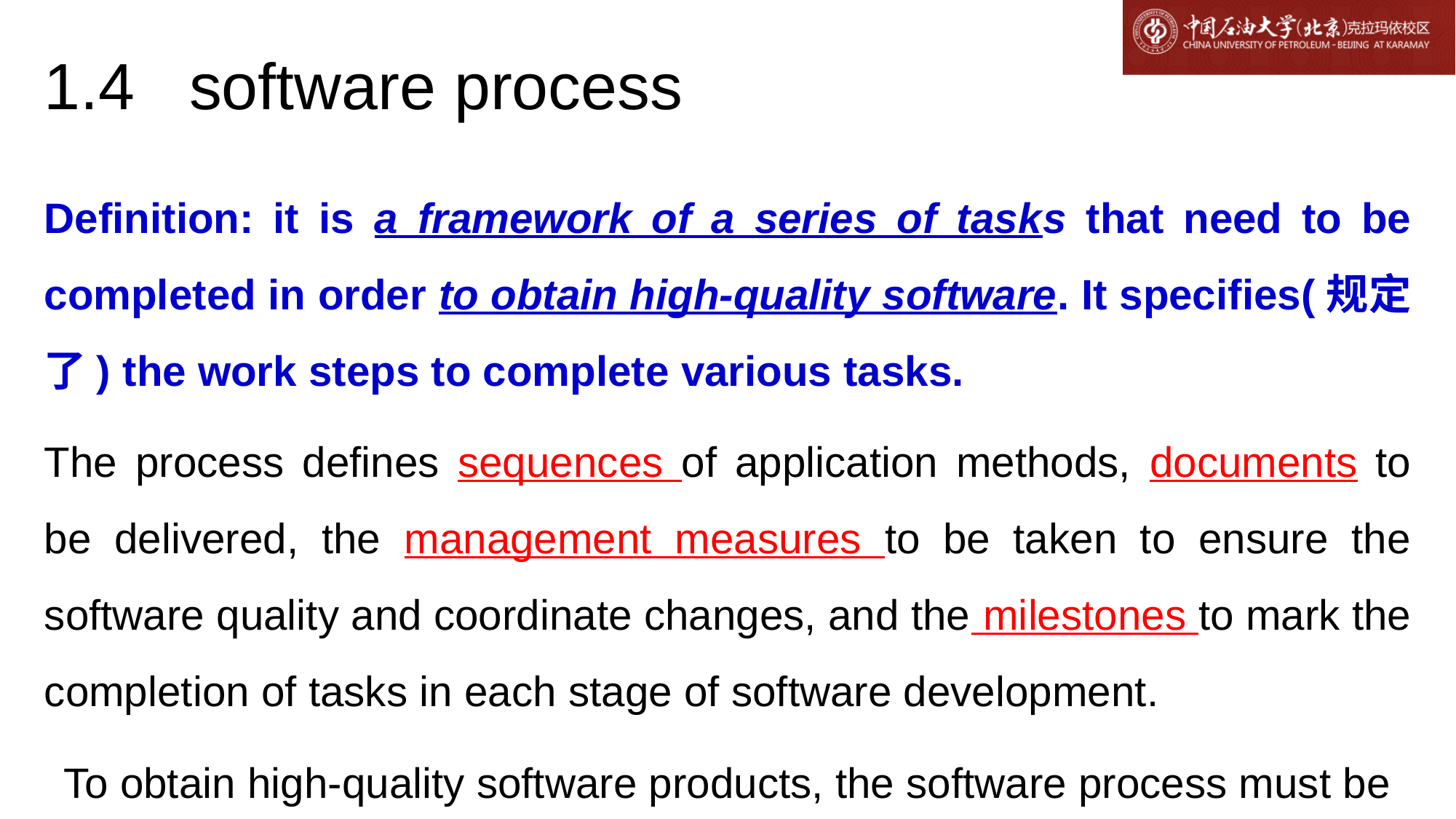

# 1.4   software process
Definition: it is a framework of a series of tasks that need to be completed in order to obtain high-quality software. It specifies(规定了) the work steps to complete various tasks.
The process defines sequences of application methods, documents to be delivered, the management measures to be taken to ensure the software quality and coordinate changes, and the milestones to mark the completion of tasks in each stage of software development.
To obtain high-quality software products, the software process must be scientific and effective.